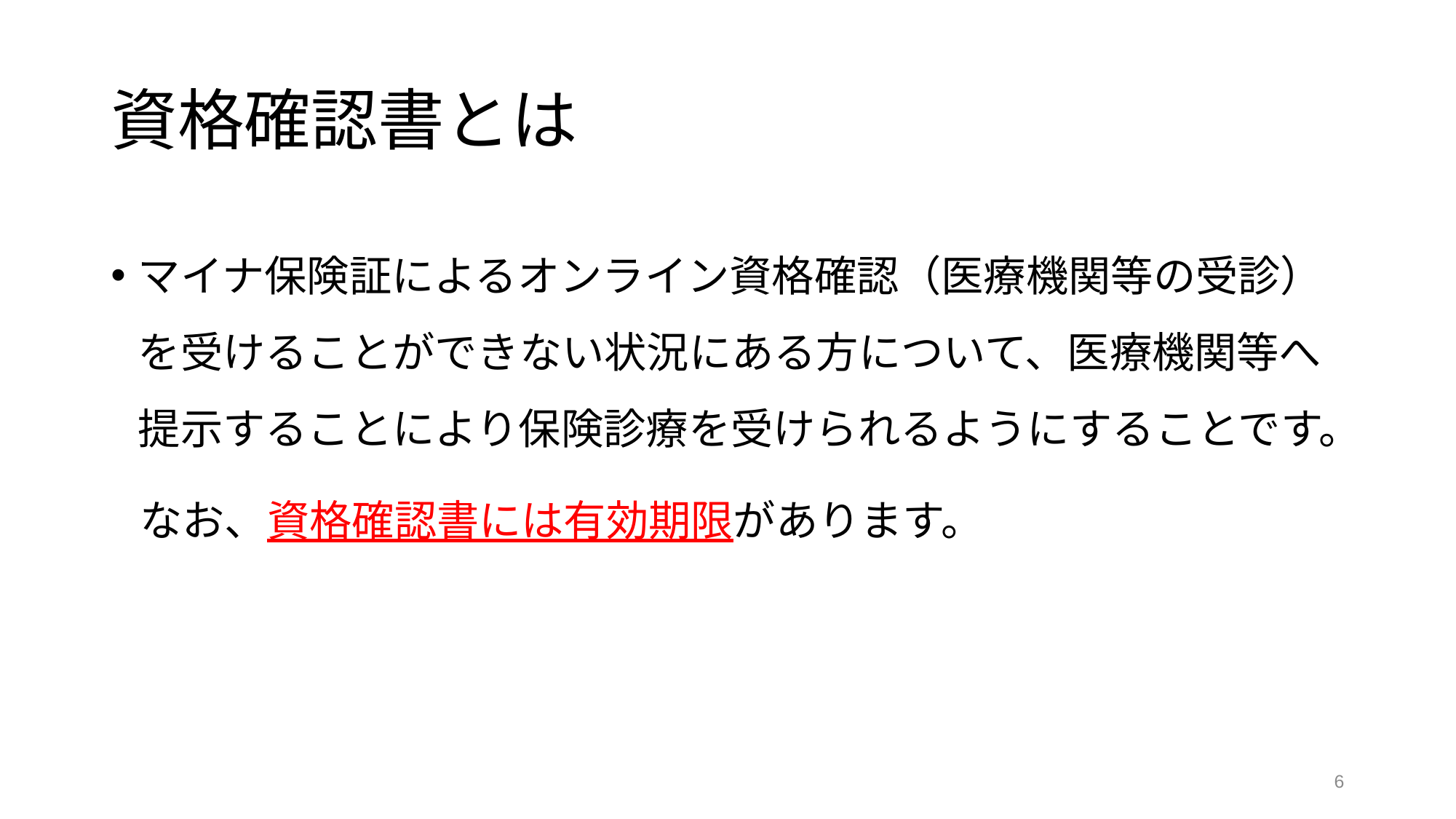

# 資格確認書とは
マイナ保険証によるオンライン資格確認（医療機関等の受診）を受けることができない状況にある方について、医療機関等へ提示することにより保険診療を受けられるようにすることです。
  なお、資格確認書には有効期限があります。
6